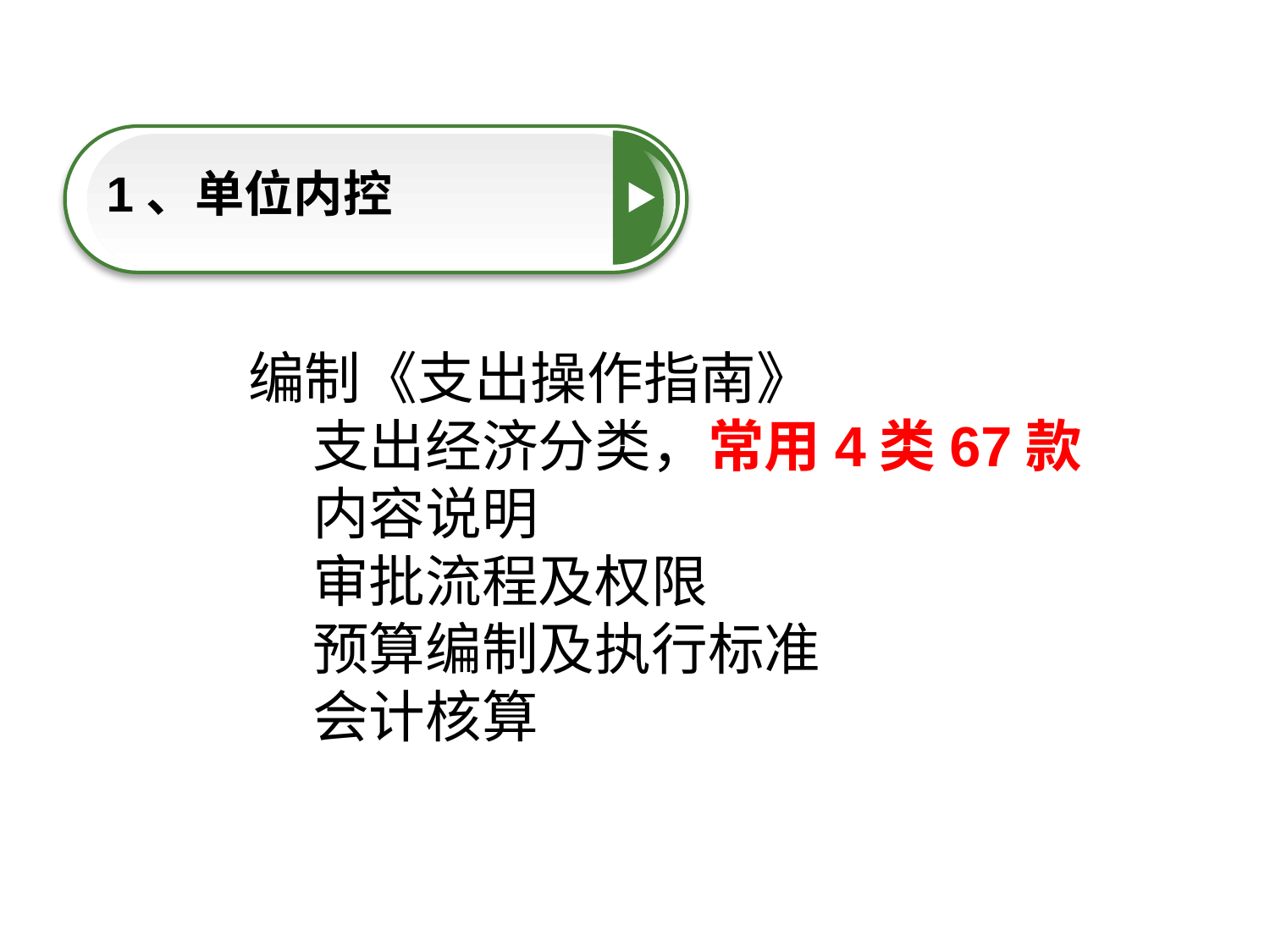

1、单位内控

点击添加文本
编制《支出操作指南》
    支出经济分类，常用4类67款
    内容说明
    审批流程及权限
    预算编制及执行标准
    会计核算
点击添加文本
点击添加文本
点击添加文本